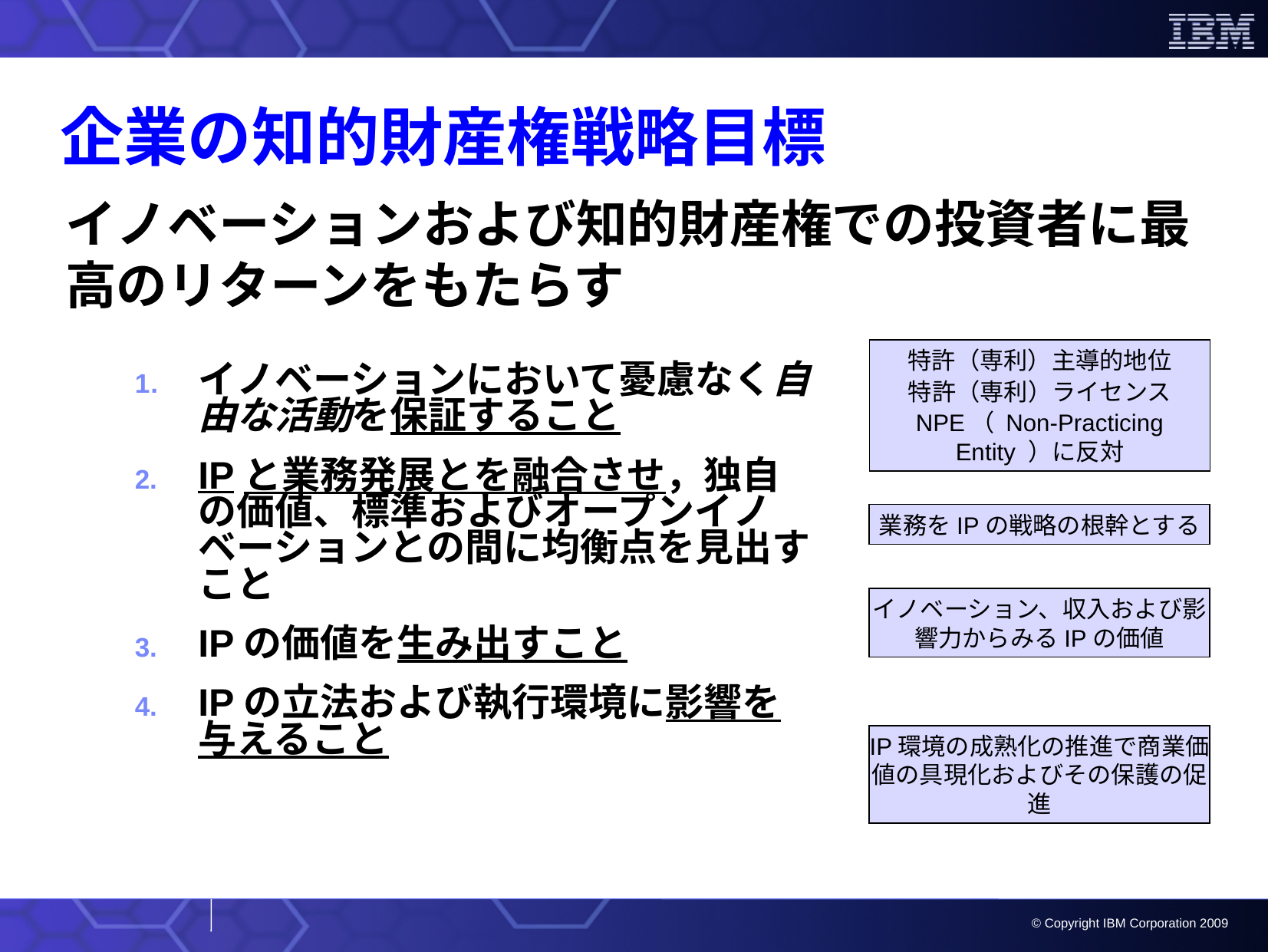

企業の知的財産権戦略目標
イノベーションおよび知的財産権での投資者に最高のリターンをもたらす
特許（専利）主導的地位
特許（専利）ライセンス
NPE（ Non-Practicing Entity ）に反対
イノベーションにおいて憂慮なく自由な活動を保証すること
IPと業務発展とを融合させ，独自の価値、標準およびオープンイノベーションとの間に均衡点を見出すこと
IPの価値を生み出すこと
IPの立法および執行環境に影響を与えること

業務をIPの戦略の根幹とする
イノベーション、収入および影響力からみるIPの価値
IP環境の成熟化の推進で商業価値の具現化およびその保護の促進